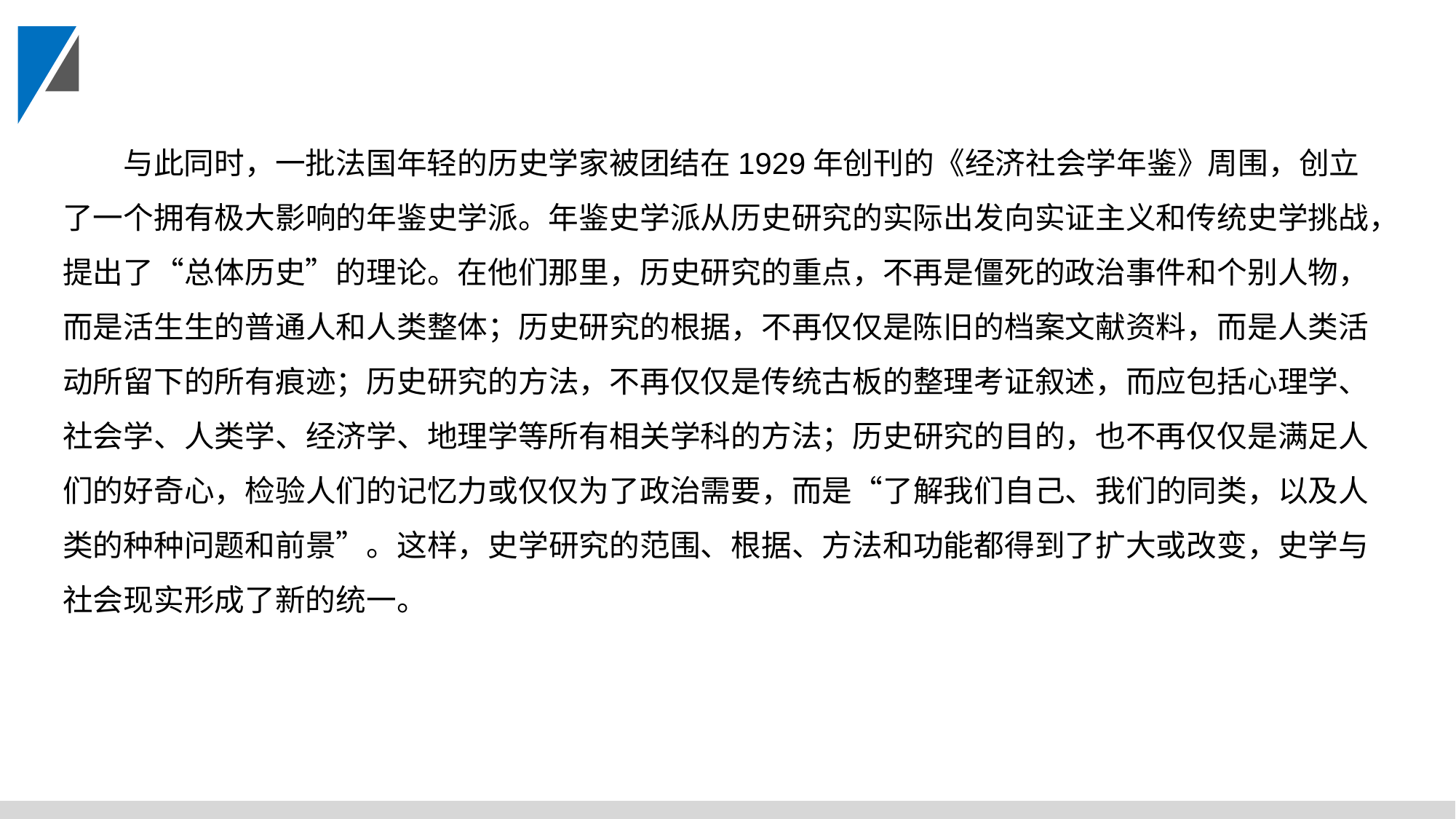

与此同时，一批法国年轻的历史学家被团结在1929年创刊的《经济社会学年鉴》周围，创立了一个拥有极大影响的年鉴史学派。年鉴史学派从历史研究的实际出发向实证主义和传统史学挑战，提出了“总体历史”的理论。在他们那里，历史研究的重点，不再是僵死的政治事件和个别人物，而是活生生的普通人和人类整体；历史研究的根据，不再仅仅是陈旧的档案文献资料，而是人类活动所留下的所有痕迹；历史研究的方法，不再仅仅是传统古板的整理考证叙述，而应包括心理学、社会学、人类学、经济学、地理学等所有相关学科的方法；历史研究的目的，也不再仅仅是满足人们的好奇心，检验人们的记忆力或仅仅为了政治需要，而是“了解我们自己、我们的同类，以及人类的种种问题和前景”。这样，史学研究的范围、根据、方法和功能都得到了扩大或改变，史学与社会现实形成了新的统一。